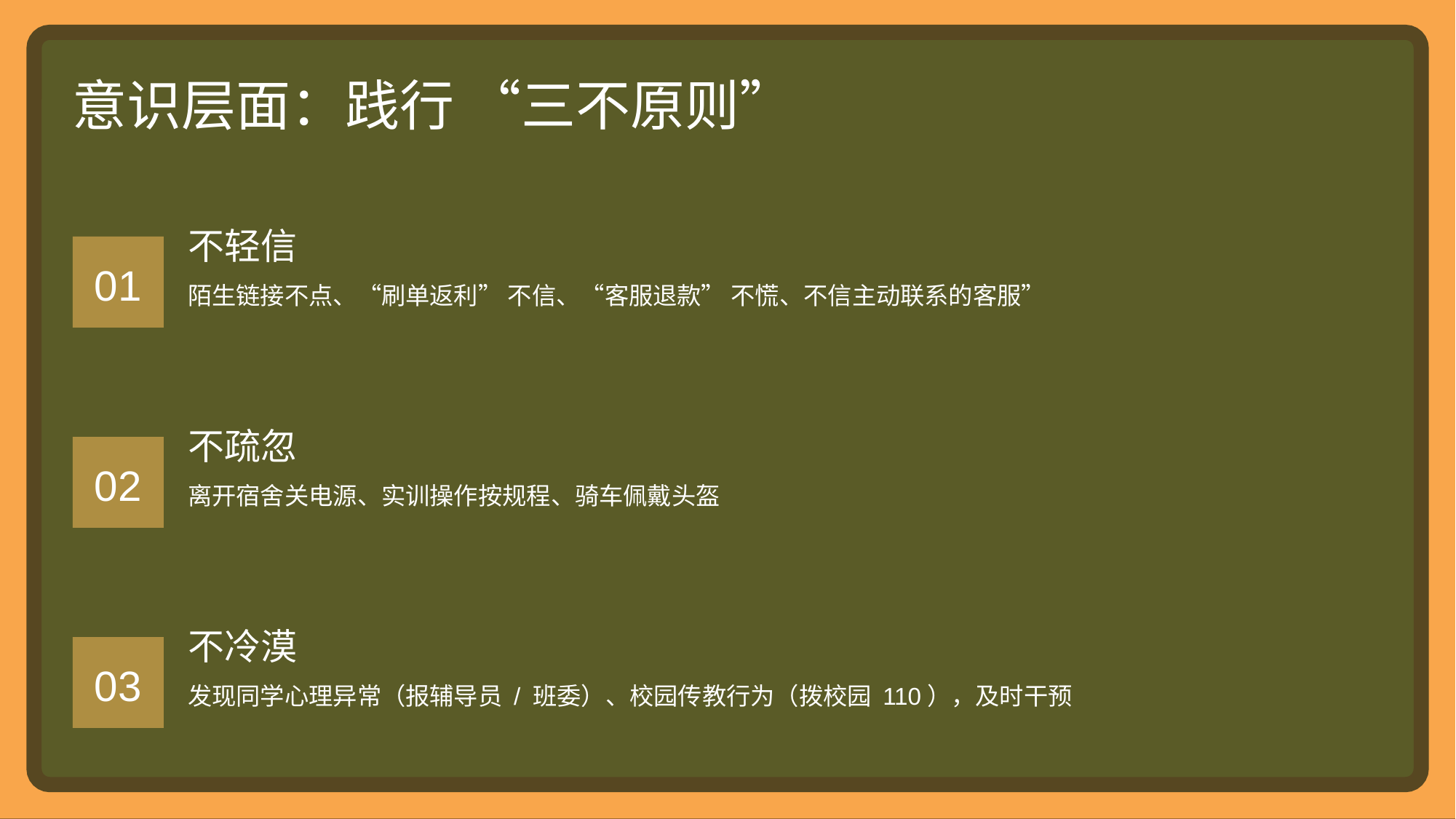

意识层面：践行 “三不原则”
不轻信

01
陌生链接不点、“刷单返利” 不信、“客服退款” 不慌、不信主动联系的客服”
不疏忽

02
离开宿舍关电源、实训操作按规程、骑车佩戴头盔
不冷漠

03
发现同学心理异常（报辅导员 / 班委）、校园传教行为（拨校园 110），及时干预